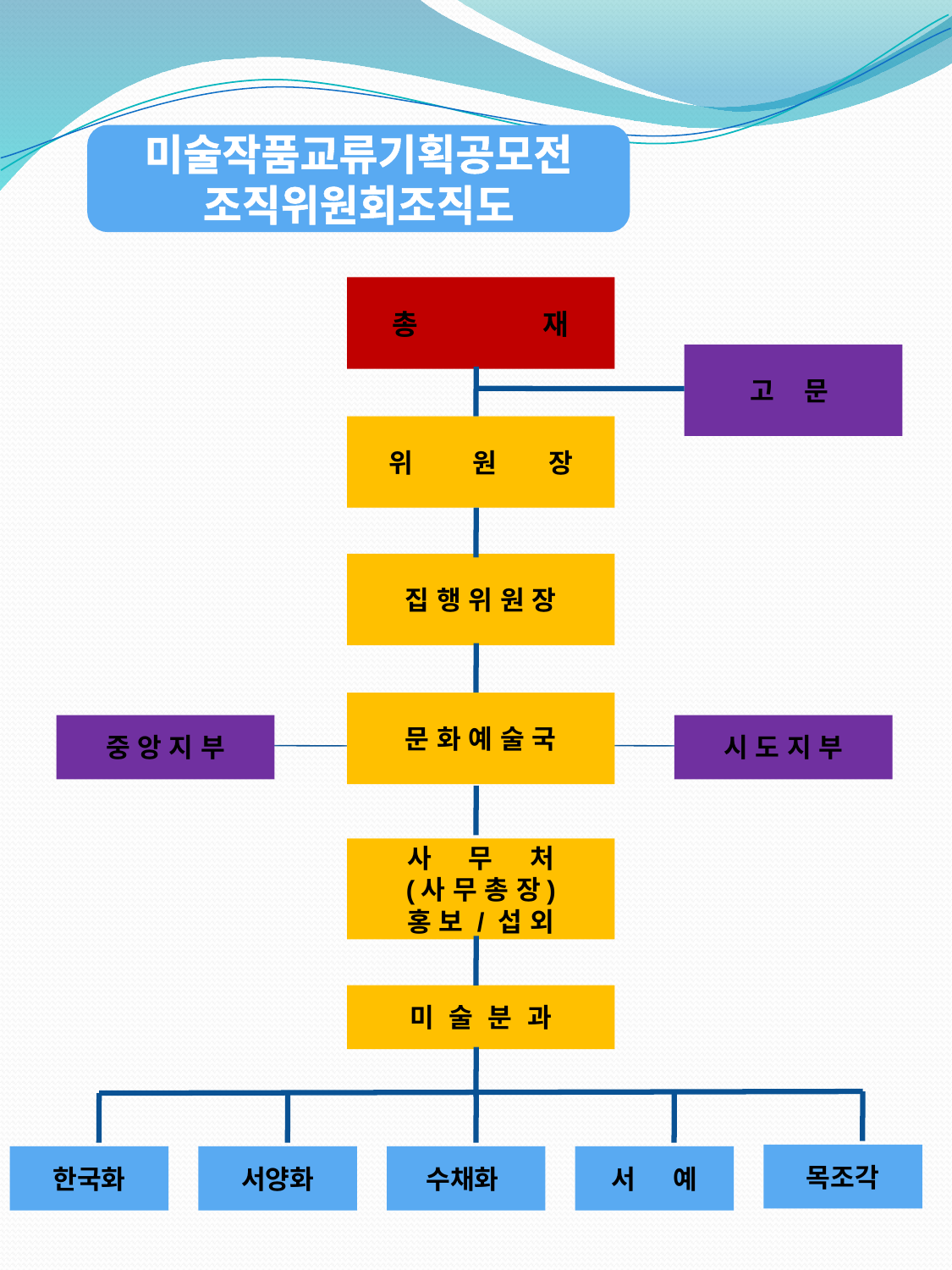

미술작품교류기획공모전
조직위원회조직도
총                재
고    문
위        원       장
집 행 위 원 장
문 화 예 술 국
중 앙 지 부
시 도 지 부
사     무     처
(사 무 총 장)
홍 보 / 섭 외
미  술  분  과
목조각
한국화
서양화
수채화
서     예